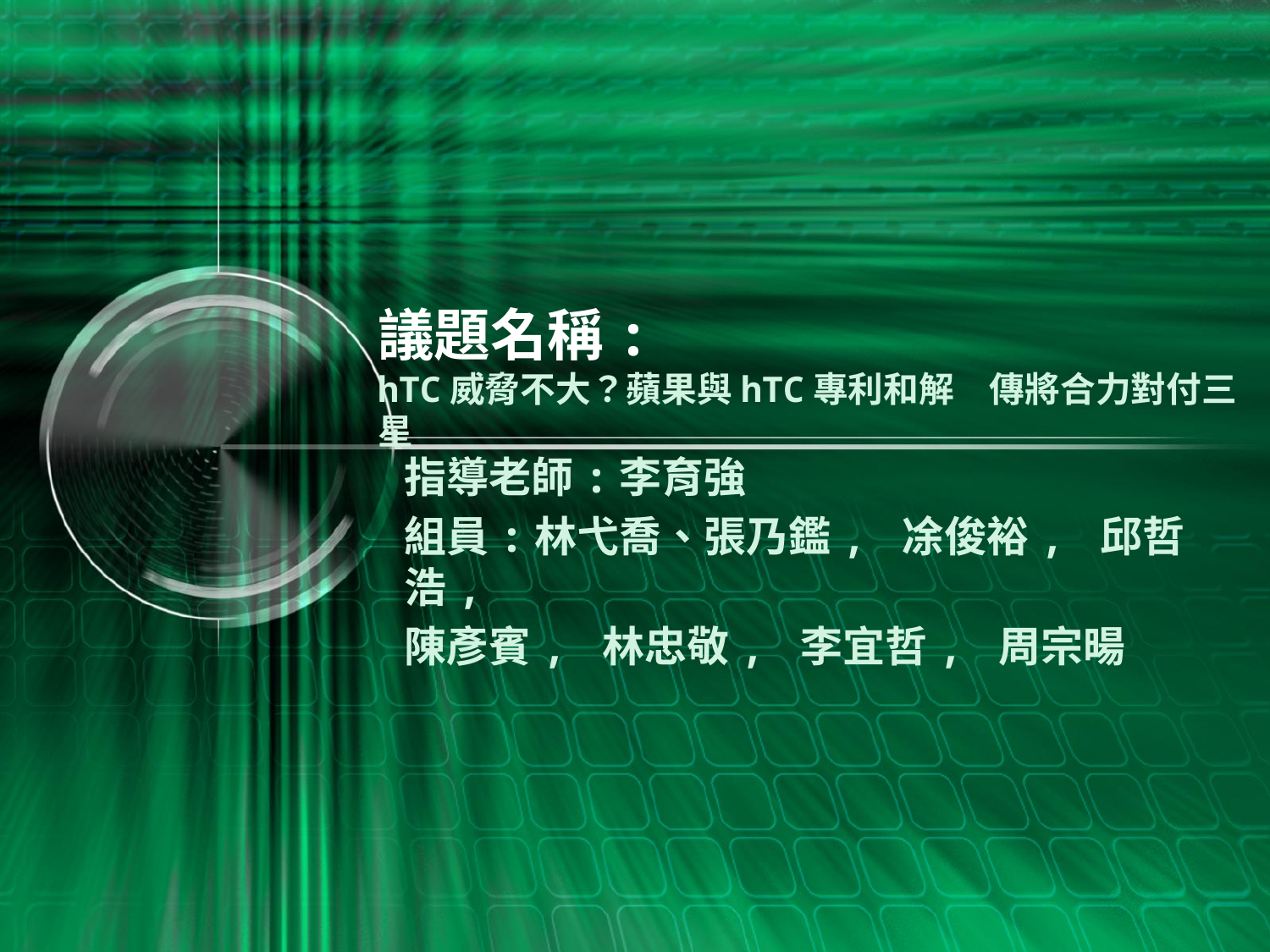

# 議題名稱: hTC威脅不大？蘋果與hTC專利和解　傳將合力對付三星
指導老師:李育強
組員:林弋喬、張乃鑑, 凃俊裕, 邱哲浩,
陳彥賓, 林忠敬, 李宜哲, 周宗暘